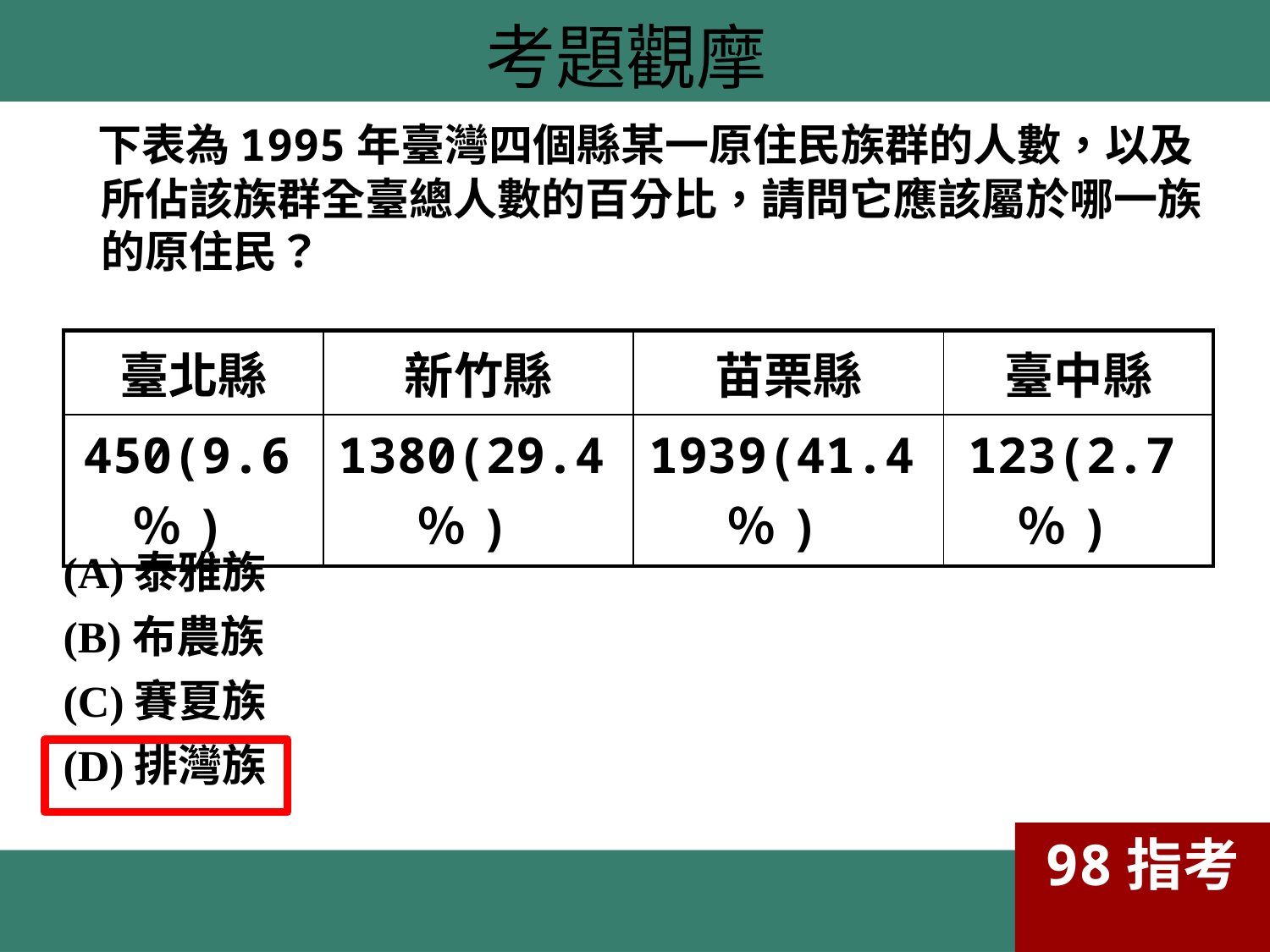

考題觀摩
    下表為1995年臺灣四個縣某一原住民族群的人數，以及所佔該族群全臺總人數的百分比，請問它應該屬於哪一族的原住民？

  (A)泰雅族
  (B)布農族
  (C)賽夏族
  (D)排灣族

| 臺北縣 | 新竹縣 | 苗栗縣 | 臺中縣 |
| --- | --- | --- | --- |
| 450(9.6％) | 1380(29.4％) | 1939(41.4％) | 123(2.7％) |

98指考